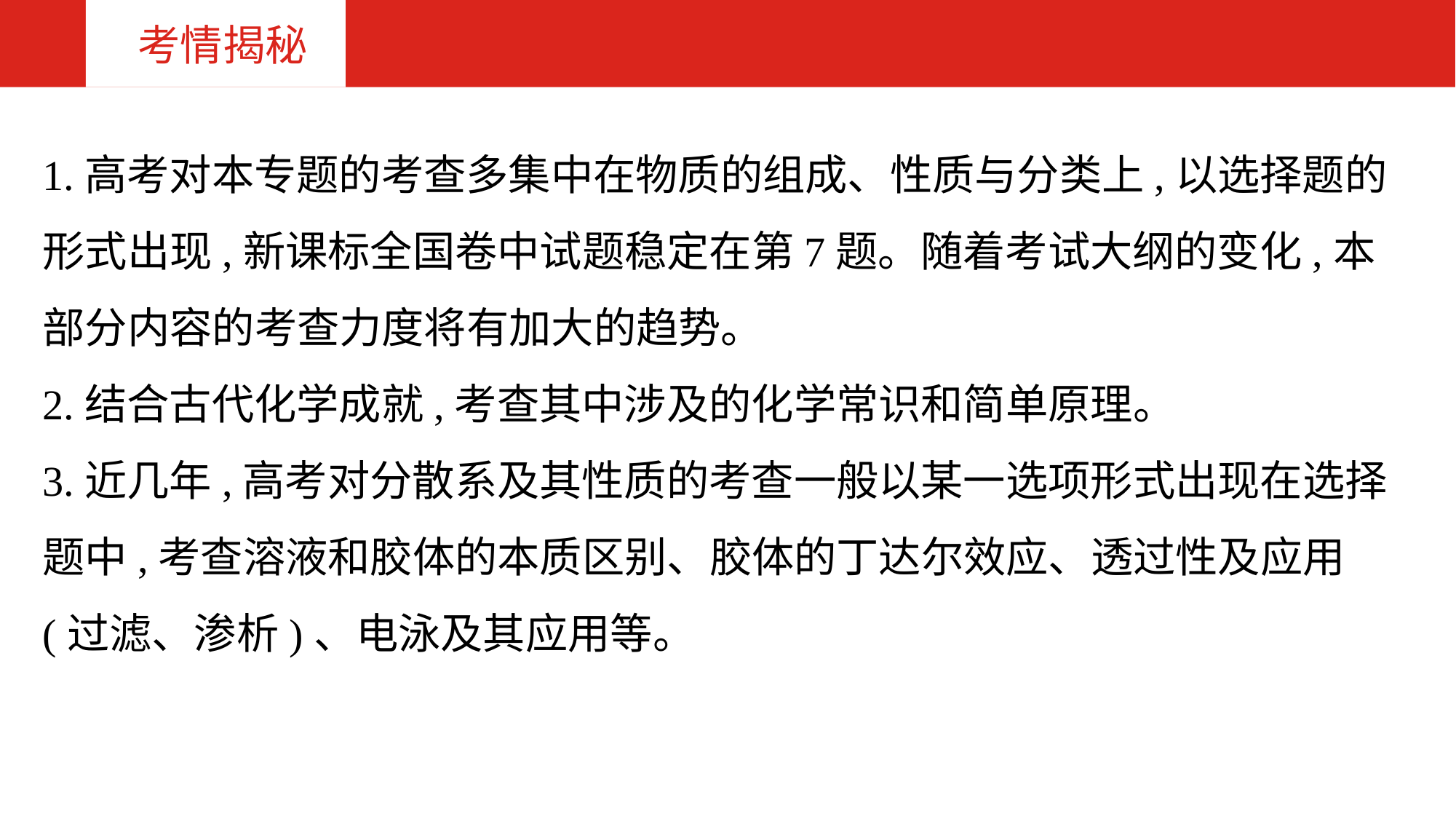

考情揭秘

1.高考对本专题的考查多集中在物质的组成、性质与分类上,以选择题的形式出现,新课标全国卷中试题稳定在第7题。随着考试大纲的变化,本部分内容的考查力度将有加大的趋势。
2.结合古代化学成就,考查其中涉及的化学常识和简单原理。
3.近几年,高考对分散系及其性质的考查一般以某一选项形式出现在选择题中,考查溶液和胶体的本质区别、胶体的丁达尔效应、透过性及应用(过滤、渗析)、电泳及其应用等。